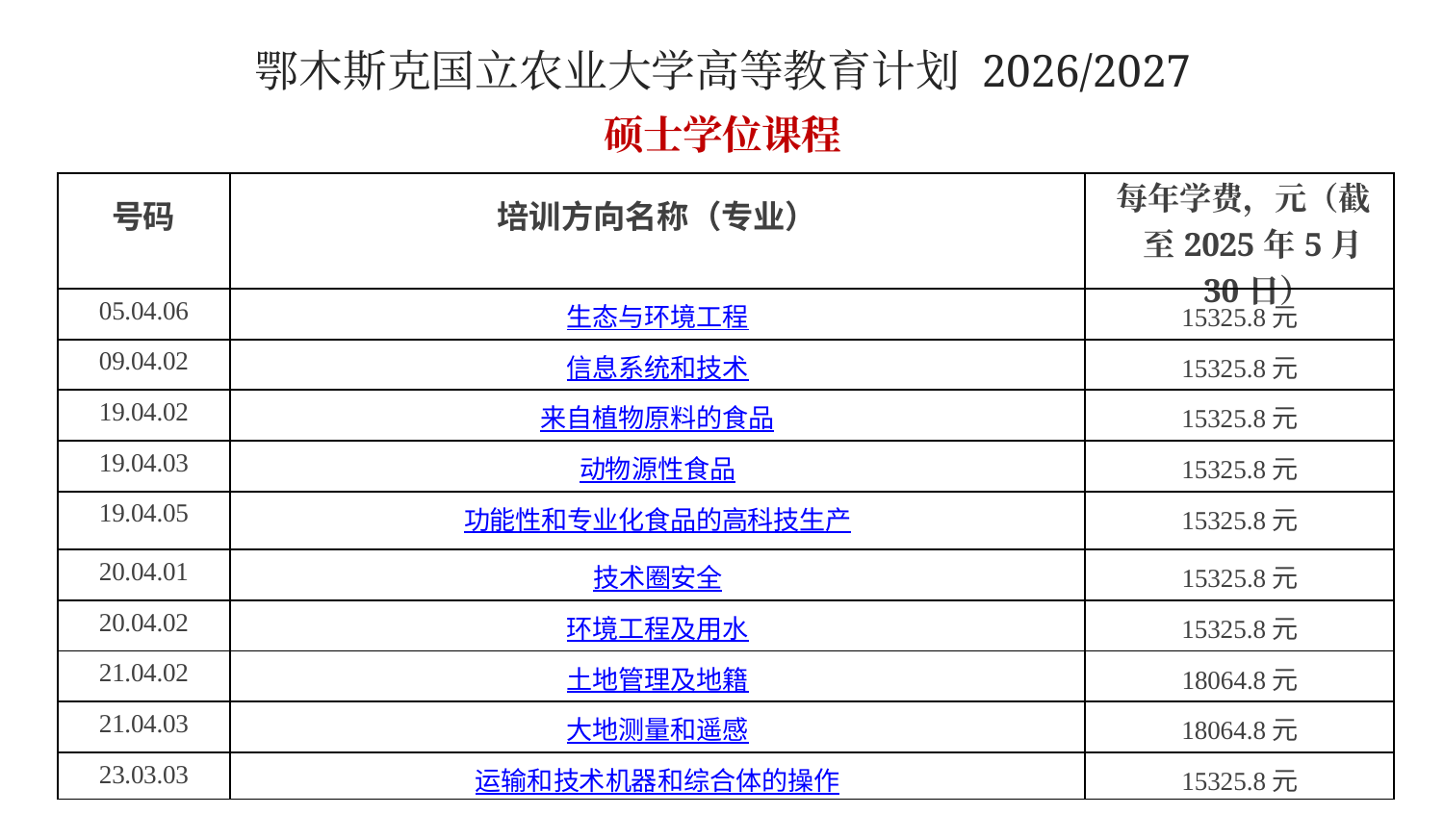

# 鄂木斯克国立农业大学高等教育计划 2026/2027
硕士学位课程
| 号码 | 培训方向名称（专业） | 每年学费，元（截至2025年5月30日） |
| --- | --- | --- |
| 05.04.06 | 生态与环境工程 | 15325.8元 |
| 09.04.02 | 信息系统和技术 | 15325.8元 |
| 19.04.02 | 来自植物原料的食品 | 15325.8元 |
| 19.04.03 | 动物源性食品 | 15325.8元 |
| 19.04.05 | 功能性和专业化食品的高科技生产 | 15325.8元 |
| 20.04.01 | 技术圈安全 | 15325.8元 |
| 20.04.02 | 环境工程及用水 | 15325.8元 |
| 21.04.02 | 土地管理及地籍 | 18064.8元 |
| 21.04.03 | 大地测量和遥感 | 18064.8元 |
| 23.03.03 | 运输和技术机器和综合体的操作 | 15325.8元 |